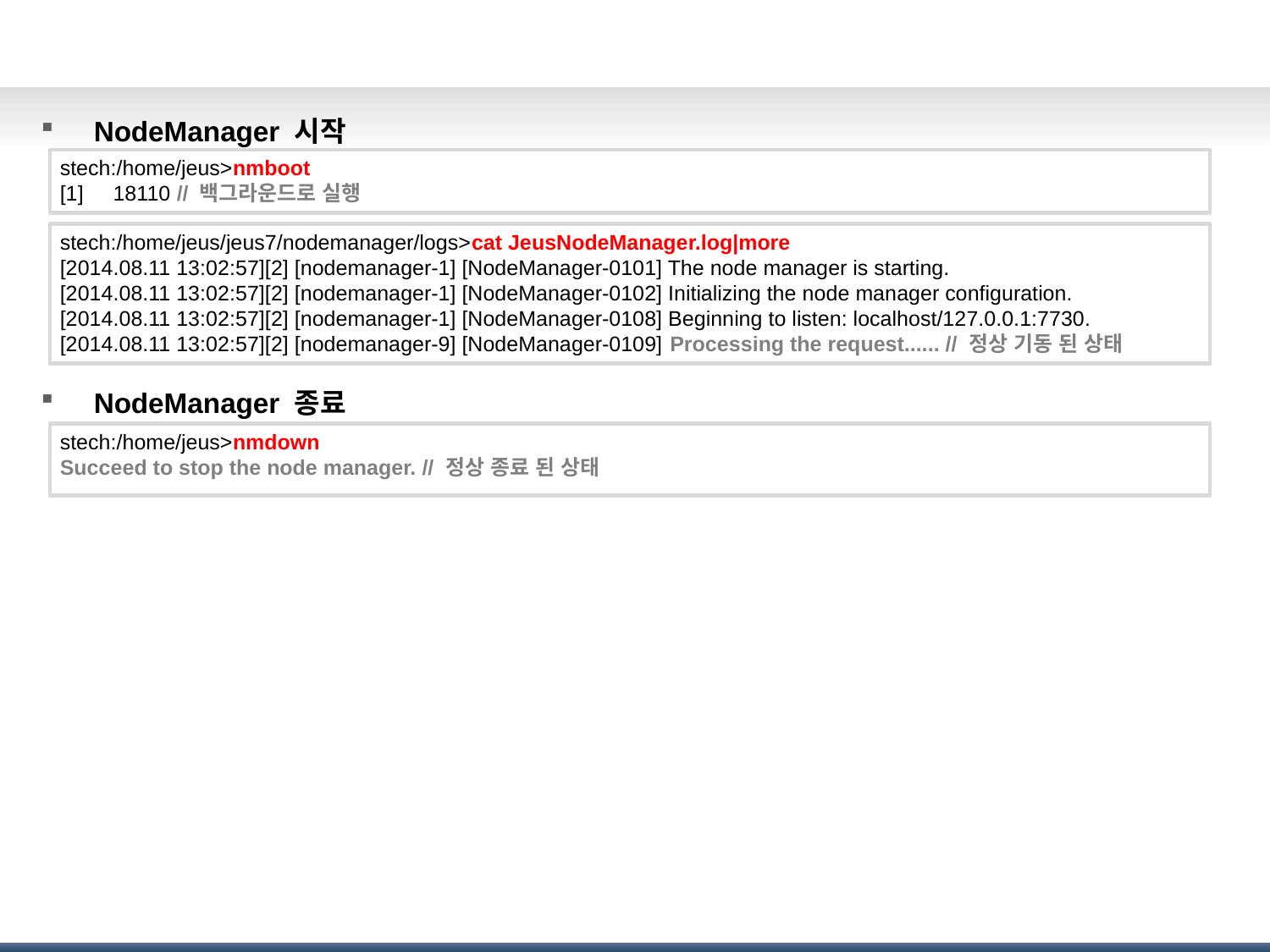

# NodeManager 기동/종료
 NodeManager 시작

 NodeManager 종료

stech:/home/jeus>nmboot
[1]     18110 // 백그라운드로 실행
stech:/home/jeus/jeus7/nodemanager/logs>cat JeusNodeManager.log|more
[2014.08.11 13:02:57][2] [nodemanager-1] [NodeManager-0101] The node manager is starting.
[2014.08.11 13:02:57][2] [nodemanager-1] [NodeManager-0102] Initializing the node manager configuration.
[2014.08.11 13:02:57][2] [nodemanager-1] [NodeManager-0108] Beginning to listen: localhost/127.0.0.1:7730.
[2014.08.11 13:02:57][2] [nodemanager-9] [NodeManager-0109] Processing the request...... // 정상 기동 된 상태
stech:/home/jeus>nmdown
Succeed to stop the node manager. // 정상 종료 된 상태